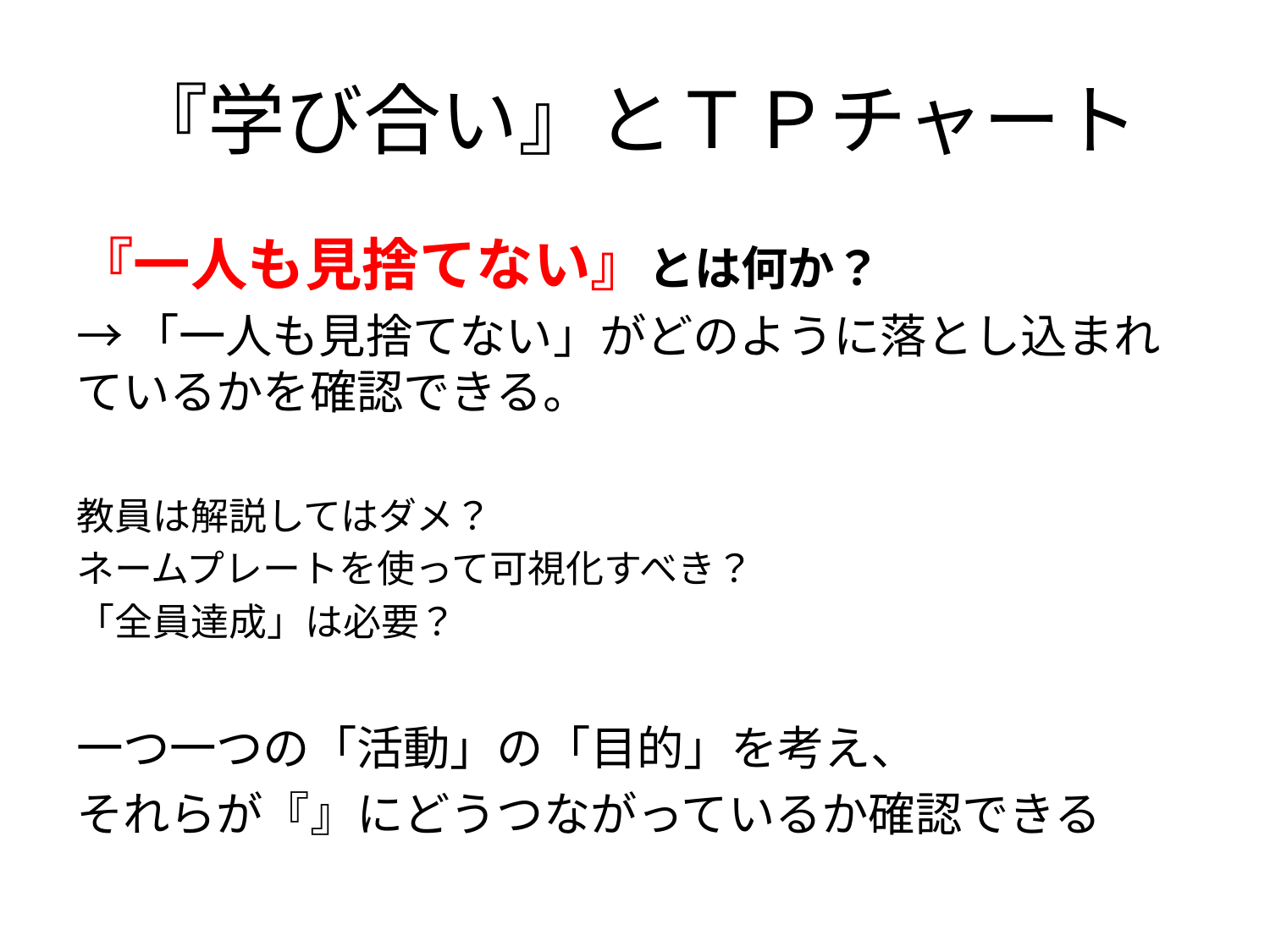

# 『学び合い』とＴＰチャート
『一人も見捨てない』とは何か？
→「一人も見捨てない」がどのように落とし込まれているかを確認できる。

教員は解説してはダメ？
ネームプレートを使って可視化すべき？
「全員達成」は必要？

一つ一つの「活動」の「目的」を考え、
それらが『』にどうつながっているか確認できる